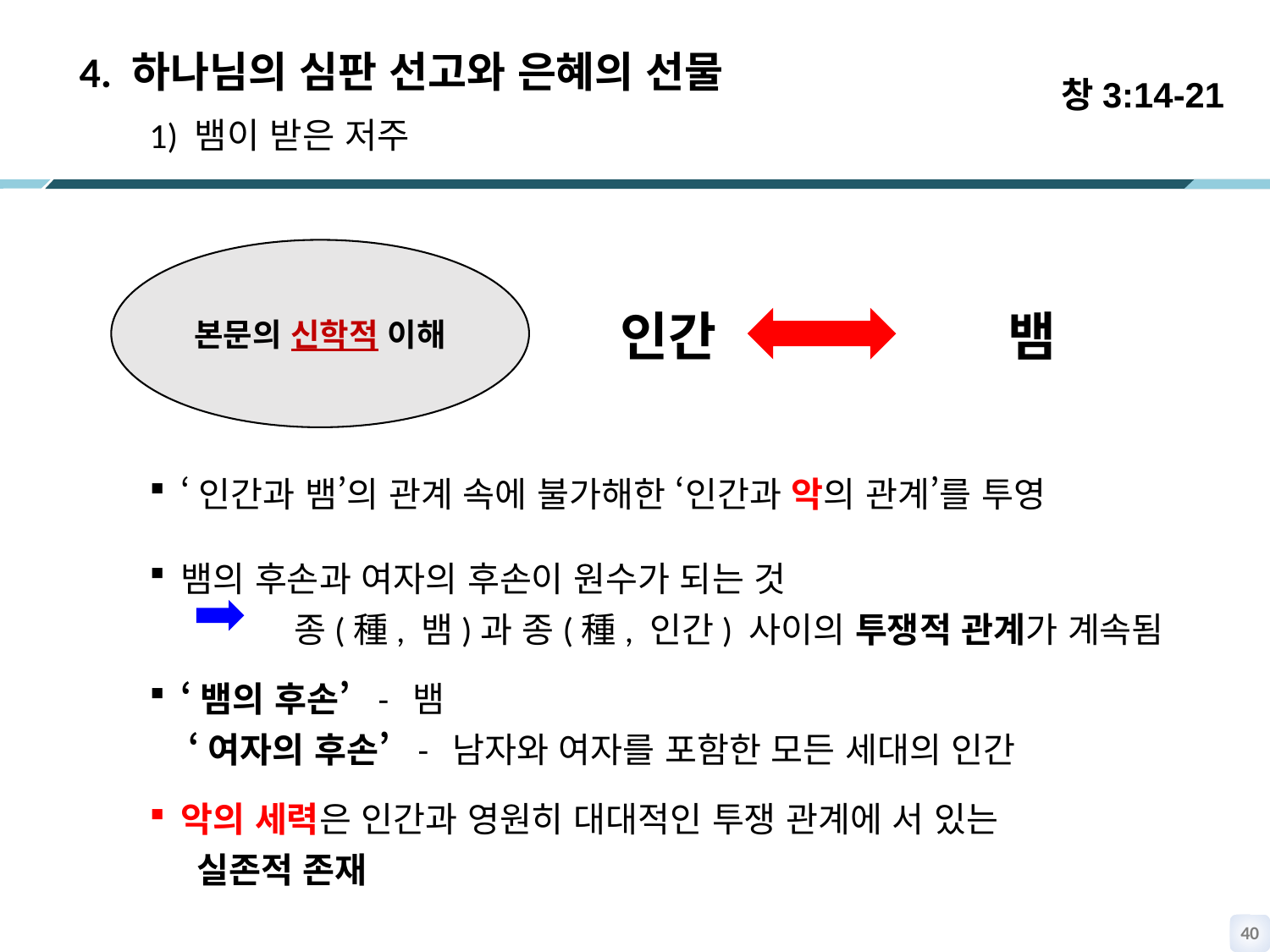

창3:14-21

       4. 하나님의 심판 선고와 은혜의 선물
                 1) 뱀이 받은 저주

                             인간                    뱀

‘인간과 뱀’의 관계 속에 불가해한 ‘인간과 악의 관계’를 투영

뱀의 후손과 여자의 후손이 원수가 되는 것
              종(種, 뱀)과 종(種, 인간) 사이의 투쟁적 관계가 계속됨

‘뱀의 후손’  -  뱀
    ‘여자의 후손’  -  남자와 여자를 포함한 모든 세대의 인간

악의 세력은 인간과 영원히 대대적인 투쟁 관계에 서 있는
    실존적 존재
본문의 신학적 이해

40